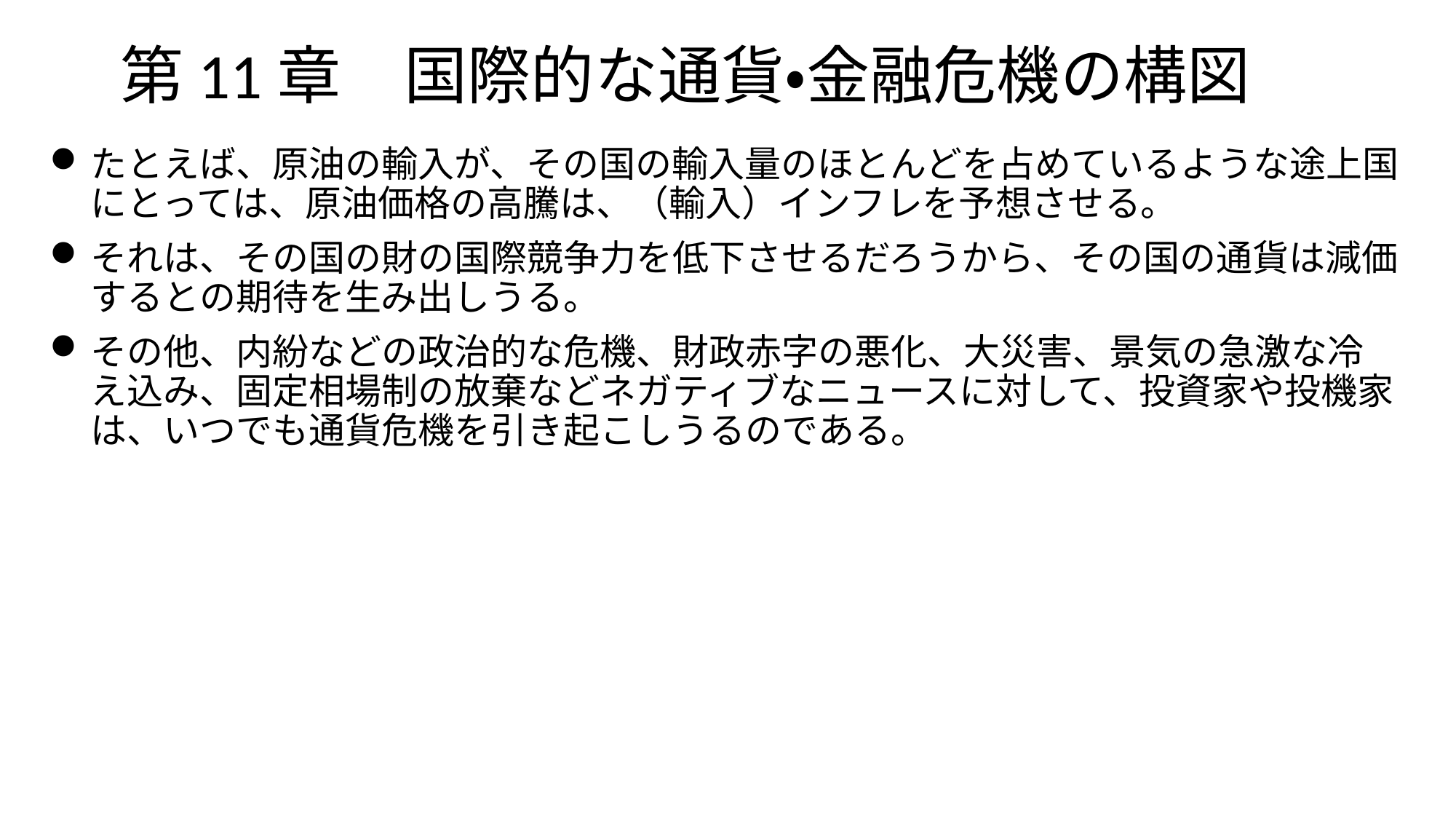

# 第11章　国際的な通貨・金融危機の構図
たとえば、原油の輸入が、その国の輸入量のほとんどを占めているような途上国にとっては、原油価格の高騰は、（輸入）インフレを予想させる。
それは、その国の財の国際競争力を低下させるだろうから、その国の通貨は減価するとの期待を生み出しうる。
その他、内紛などの政治的な危機、財政赤字の悪化、大災害、景気の急激な冷え込み、固定相場制の放棄などネガティブなニュースに対して、投資家や投機家は、いつでも通貨危機を引き起こしうるのである。